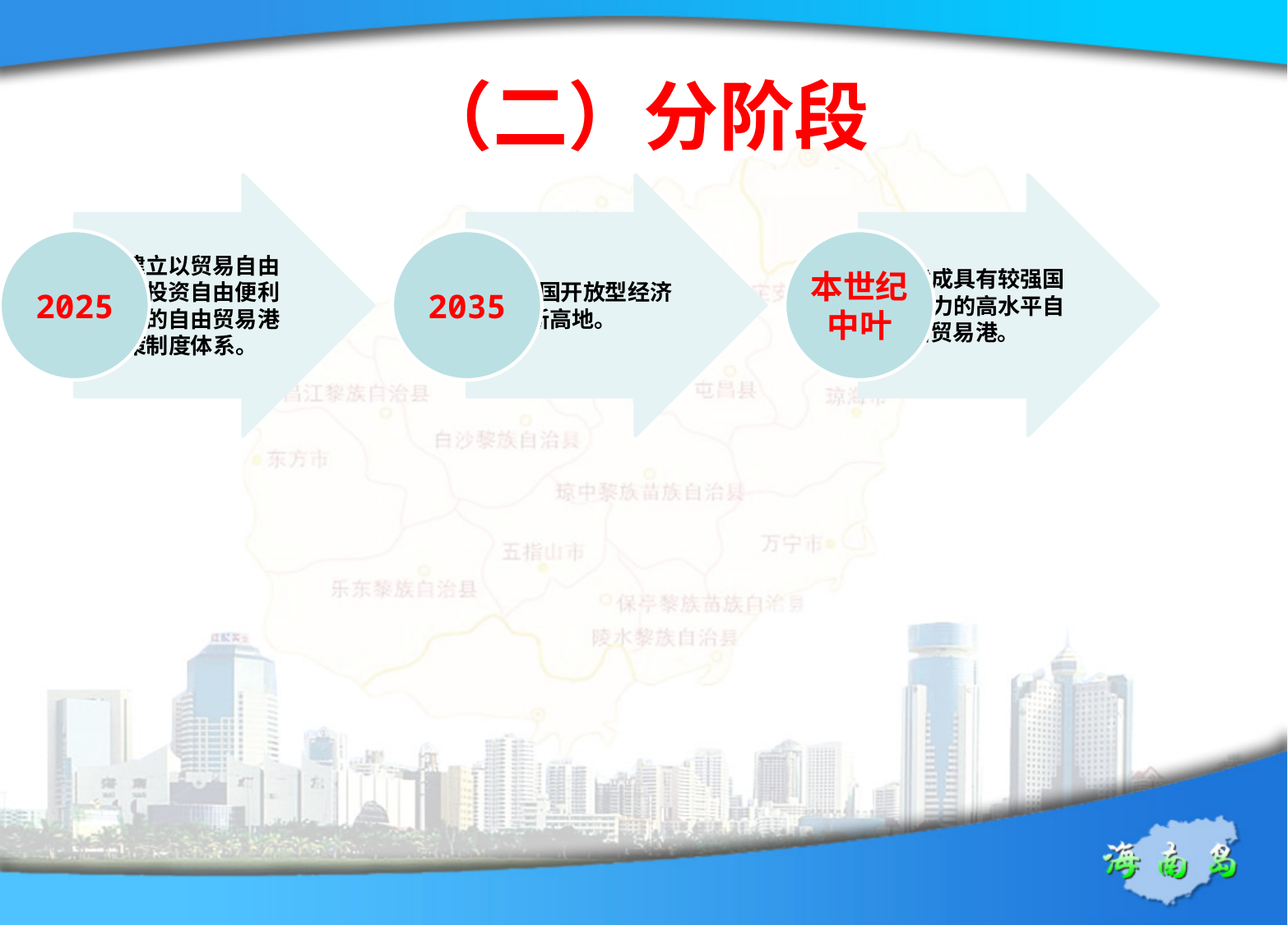

# （二）分阶段
初步建立以贸易自由便利和投资自由便利为重点的自由贸易港政策制度体系。
2025
成为我国开放型经济新高地。
2035
全面建成具有较强国际影响力的高水平自由贸易港。
本世纪中叶